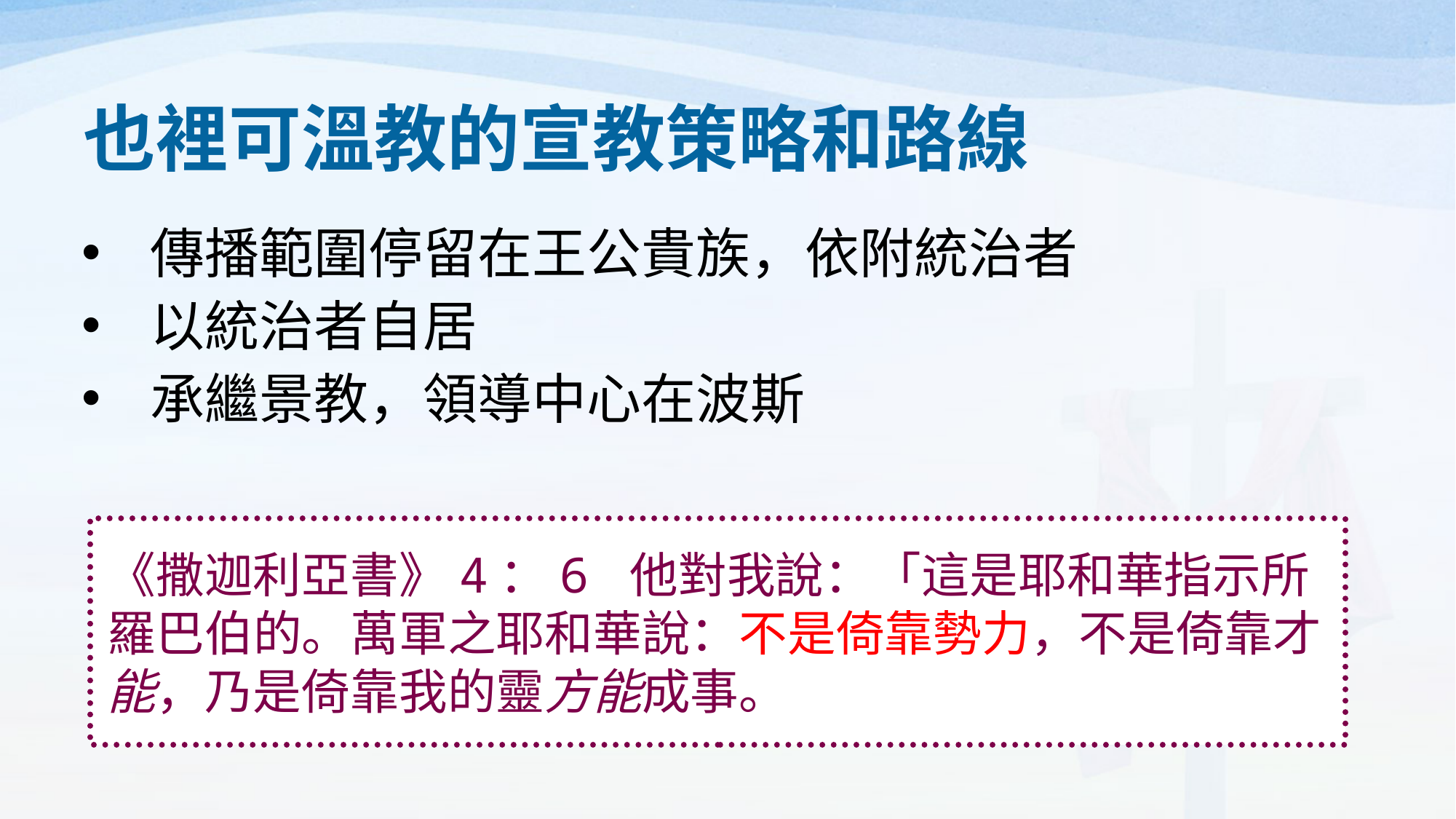

# 也裡可溫教的宣教策略和路線
傳播範圍停留在王公貴族，依附統治者
以統治者自居
承繼景教，領導中心在波斯
《撒迦利亞書》4：6 他對我說：「這是耶和華指示所羅巴伯的。萬軍之耶和華說：不是倚靠勢力，不是倚靠才能，乃是倚靠我的靈方能成事。